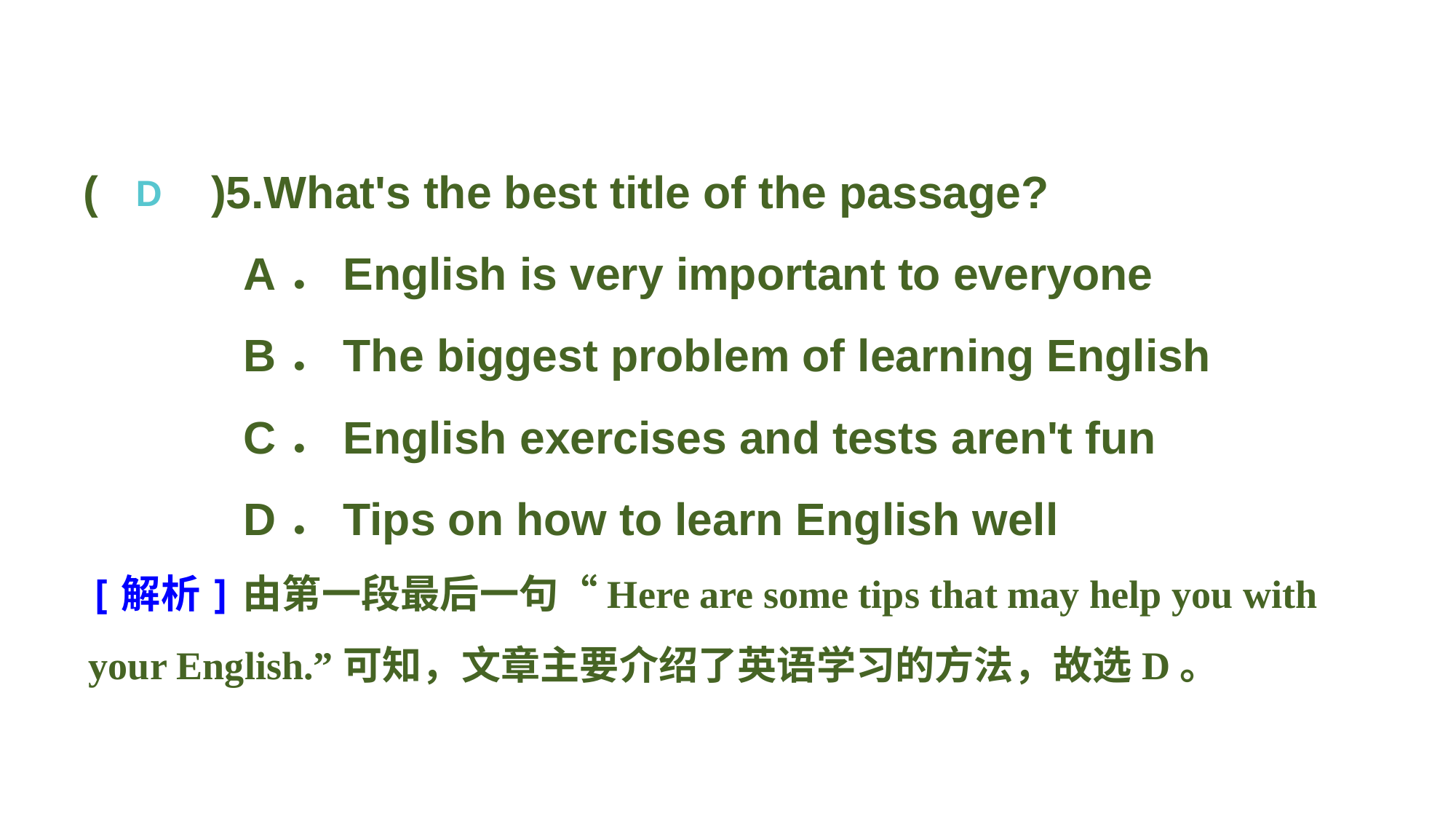

(　　)5.What's the best title of the passage?
A．English is very important to everyone
B．The biggest problem of learning English
C．English exercises and tests aren't fun
D．Tips on how to learn English well
D
[解析]由第一段最后一句“Here are some tips that may help you with your English.”可知，文章主要介绍了英语学习的方法，故选D。